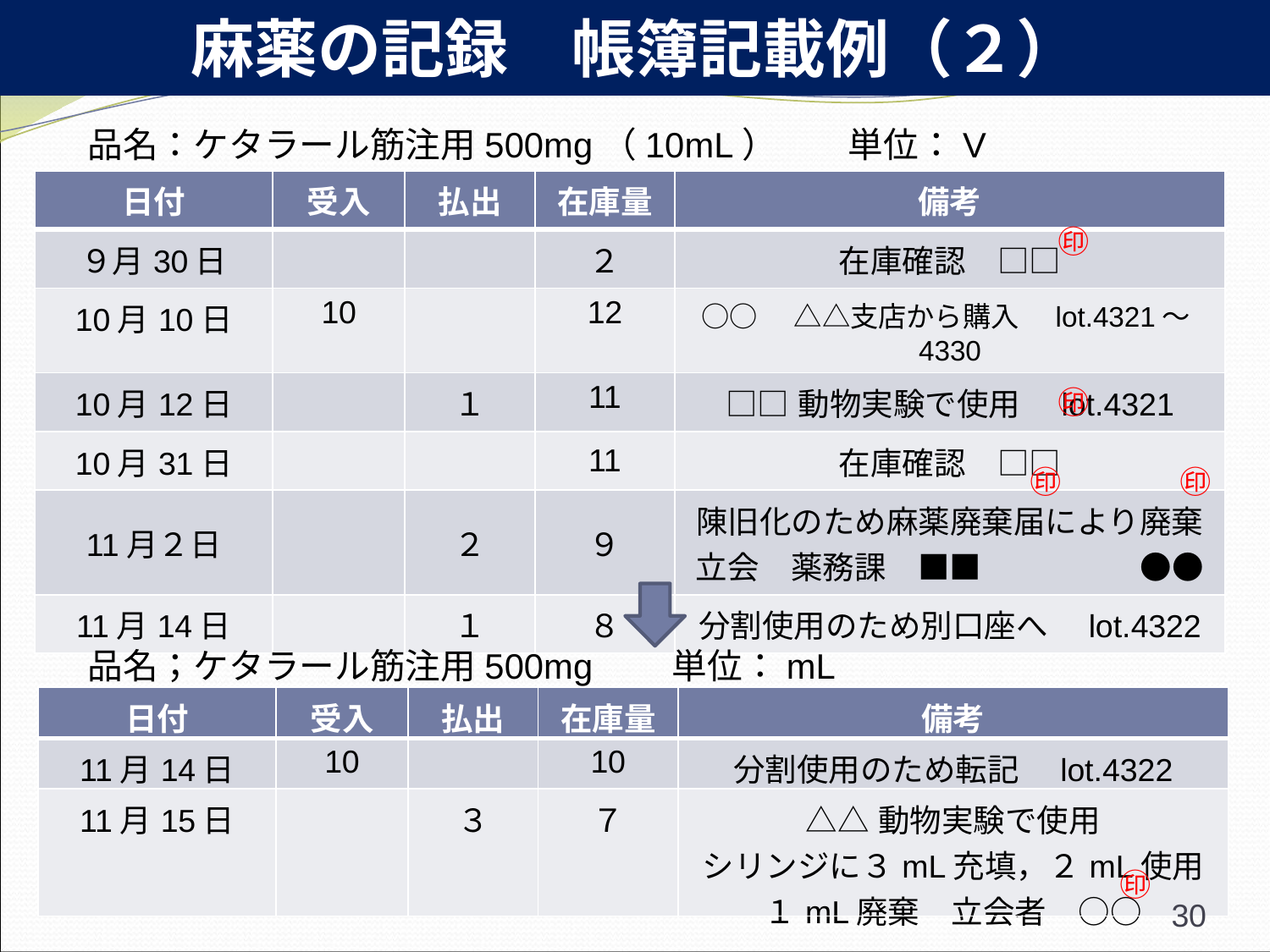

麻薬の記録　帳簿記載例（２）
品名：ケタラール筋注用500mg（10mL）　　単位：V
| 日付 | 受入 | 払出 | 在庫量 | 備考 |
| --- | --- | --- | --- | --- |
| ９月30日 |  |  | ２ | 在庫確認　□□ |
| 10月10日 | 10 |  | 12 | ○○　△△支店から購入　lot.4321～4330 |
| 10月12日 |  | １ | 11 | □□動物実験で使用　lot.4321 |
| 10月31日 |  |  | 11 | 在庫確認　□□ |
| 11月２日 |  | ２ | ９ | 陳旧化のため麻薬廃棄届により廃棄 立会　薬務課　■■　　　　　●● |
| 11月14日 |  | １ | ８ | 分割使用のため別口座へ　lot.4322 |
㊞
㊞
㊞
㊞

品名；ケタラール筋注用500mg　　単位：mL
| 日付 | 受入 | 払出 | 在庫量 | 備考 |
| --- | --- | --- | --- | --- |
| 11月14日 | 10 |  | 10 | 分割使用のため転記　lot.4322 |
| 11月15日 |  | ３ | ７ | △△動物実験で使用 シリンジに３mL充填，２mL使用 １mL廃棄　立会者　○○ |
㊞
30